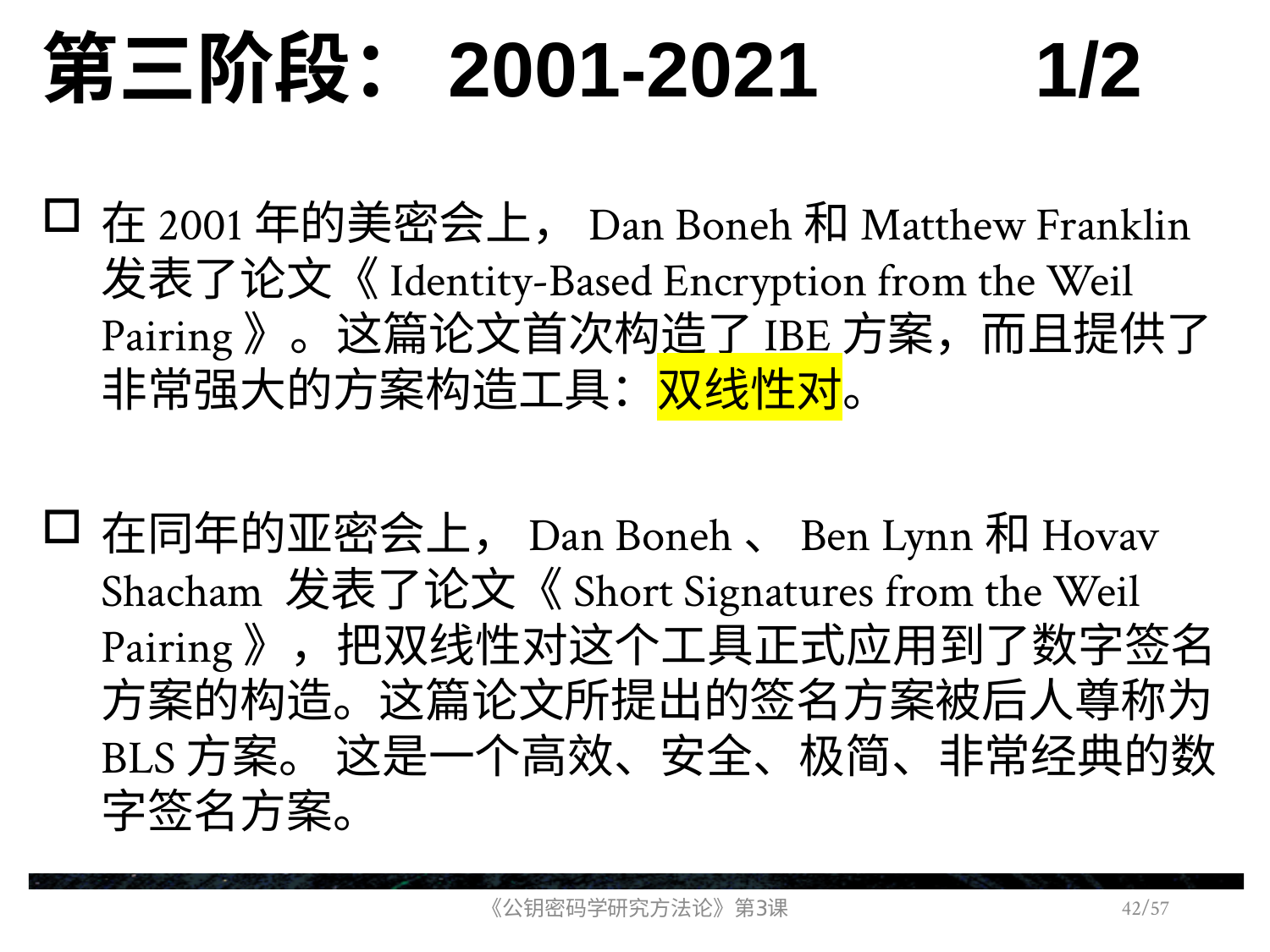

# 第三阶段：2001-2021          1/2
在2001年的美密会上，Dan Boneh和Matthew Franklin发表了论文《Identity-Based Encryption from the Weil Pairing》。这篇论文首次构造了IBE方案，而且提供了非常强大的方案构造工具：双线性对。

在同年的亚密会上，Dan Boneh、Ben Lynn和Hovav Shacham 发表了论文《Short Signatures from the Weil Pairing》，把双线性对这个工具正式应用到了数字签名方案的构造。这篇论文所提出的签名方案被后人尊称为BLS方案。 这是一个高效、安全、极简、非常经典的数字签名方案。
《公钥密码学研究方法论》第3课
42/57